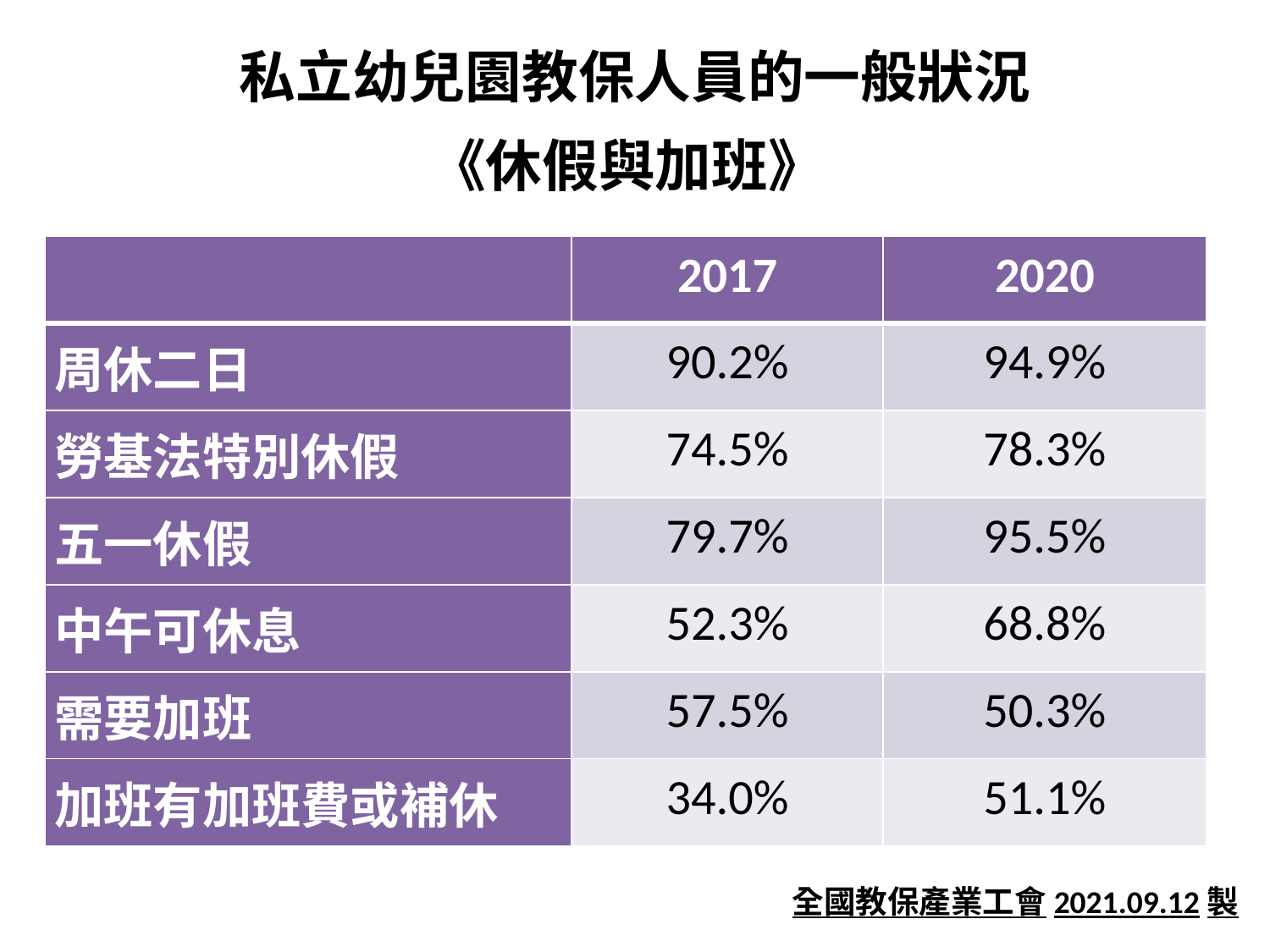

# 私立幼兒園教保人員的一般狀況
《休假與加班》
|  | 2017 | 2020 |
| --- | --- | --- |
| 周休二日 | 90.2% | 94.9% |
| 勞基法特別休假 | 74.5% | 78.3% |
| 五一休假 | 79.7% | 95.5% |
| 中午可休息 | 52.3% | 68.8% |
| 需要加班 | 57.5% | 50.3% |
| 加班有加班費或補休 | 34.0% | 51.1% |
全國教保產業工會2021.09.12製